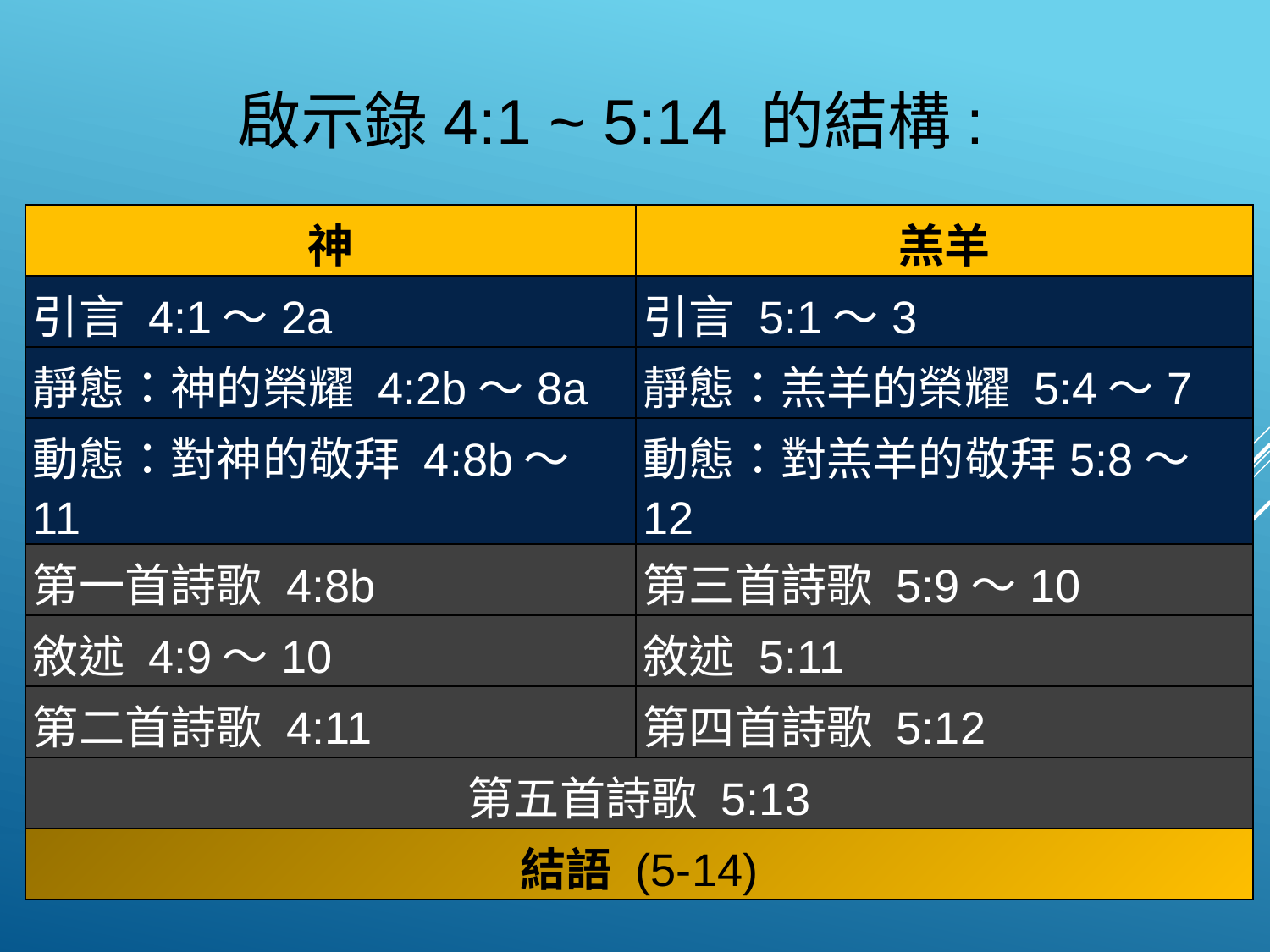

啟示錄4:1 ~ 5:14 的結構:

| 神 | 羔羊 |
| --- | --- |
| 引言 4:1～2a | 引言 5:1～3 |
| 靜態：神的榮耀 4:2b～8a | 靜態：羔羊的榮耀 5:4～7 |
| 動態：對神的敬拜 4:8b～11 | 動態：對羔羊的敬拜5:8～ 12 |
| 第一首詩歌 4:8b | 第三首詩歌 5:9～10 |
| 敘述 4:9～10 | 敘述 5:11 |
| 第二首詩歌 4:11 | 第四首詩歌 5:12 |
| 第五首詩歌 5:13 |  |
| 結語 (5-14) |  |